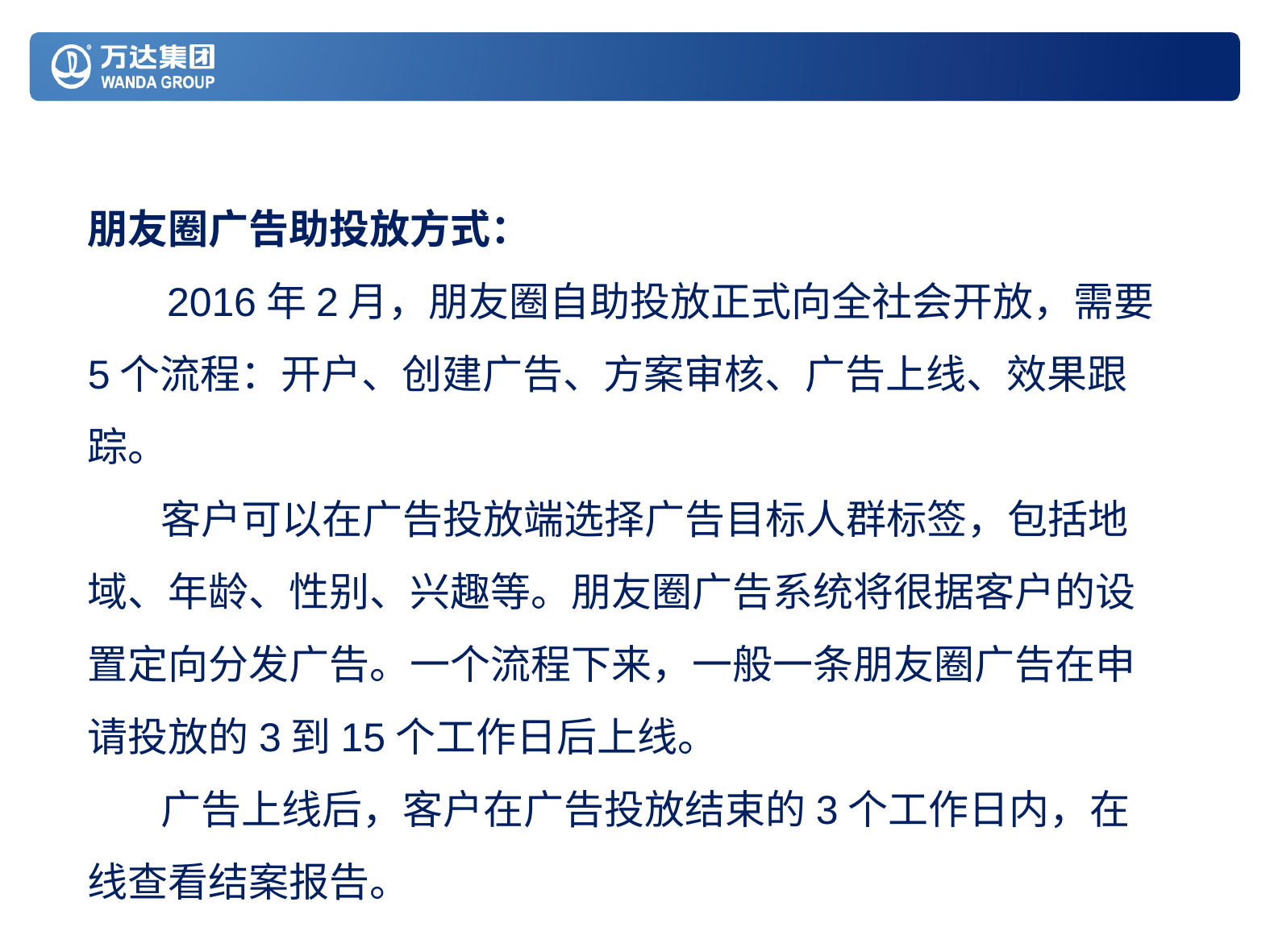

朋友圈广告助投放方式：
       2016年2月，朋友圈自助投放正式向全社会开放，需要5个流程：开户、创建广告、方案审核、广告上线、效果跟踪。
       客户可以在广告投放端选择广告目标人群标签，包括地域、年龄、性别、兴趣等。朋友圈广告系统将很据客户的设置定向分发广告。一个流程下来，一般一条朋友圈广告在申请投放的3到15个工作日后上线。
       广告上线后，客户在广告投放结束的3个工作日内，在线查看结案报告。